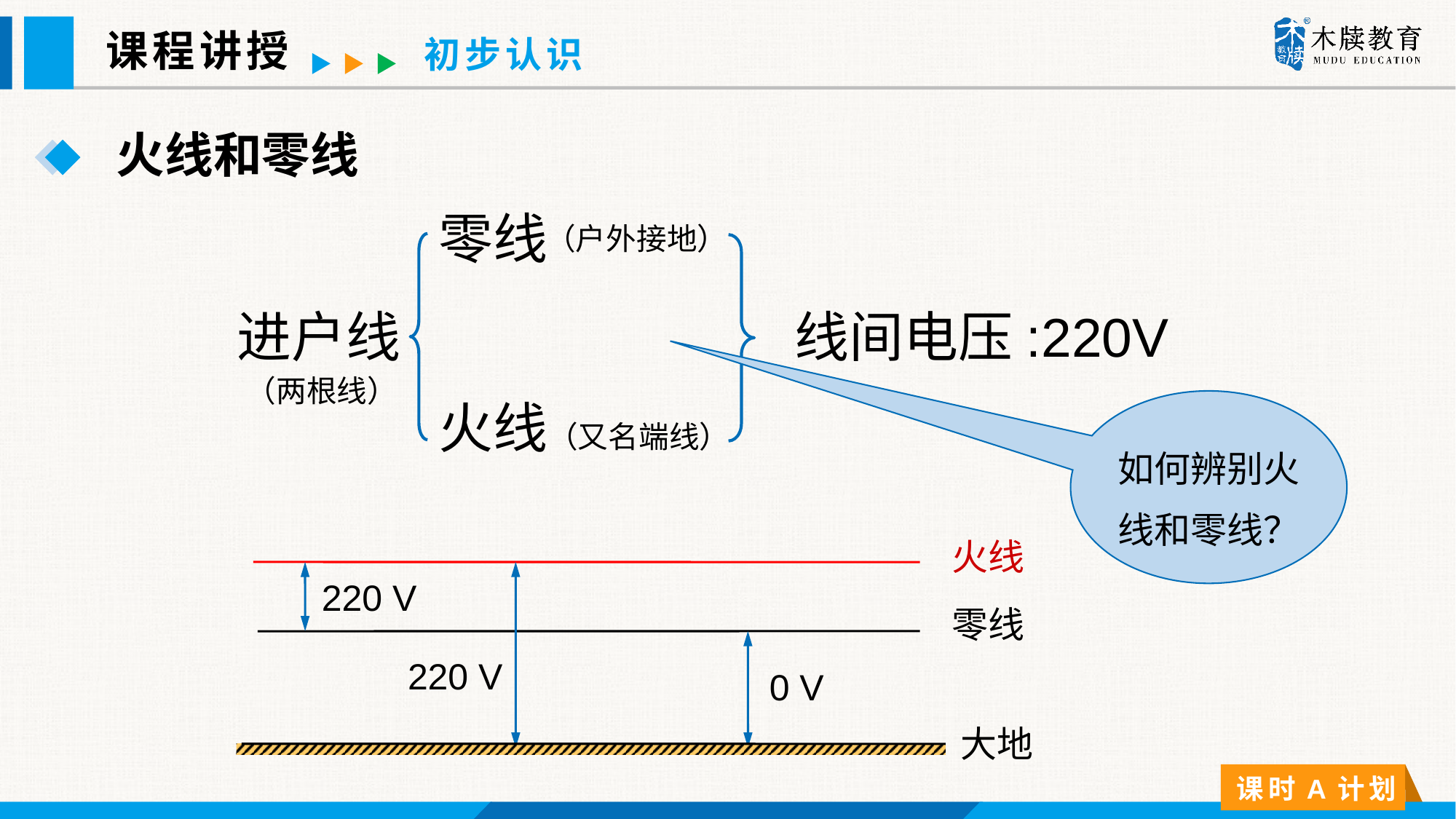

课程讲授
初步认识

火线和零线

零线
（户外接地）

进户线
线间电压:220V
（两根线）
火线（又名端线）

如何辨别火线和零线？
火线

220 V

220 V
0 V

零线
大地